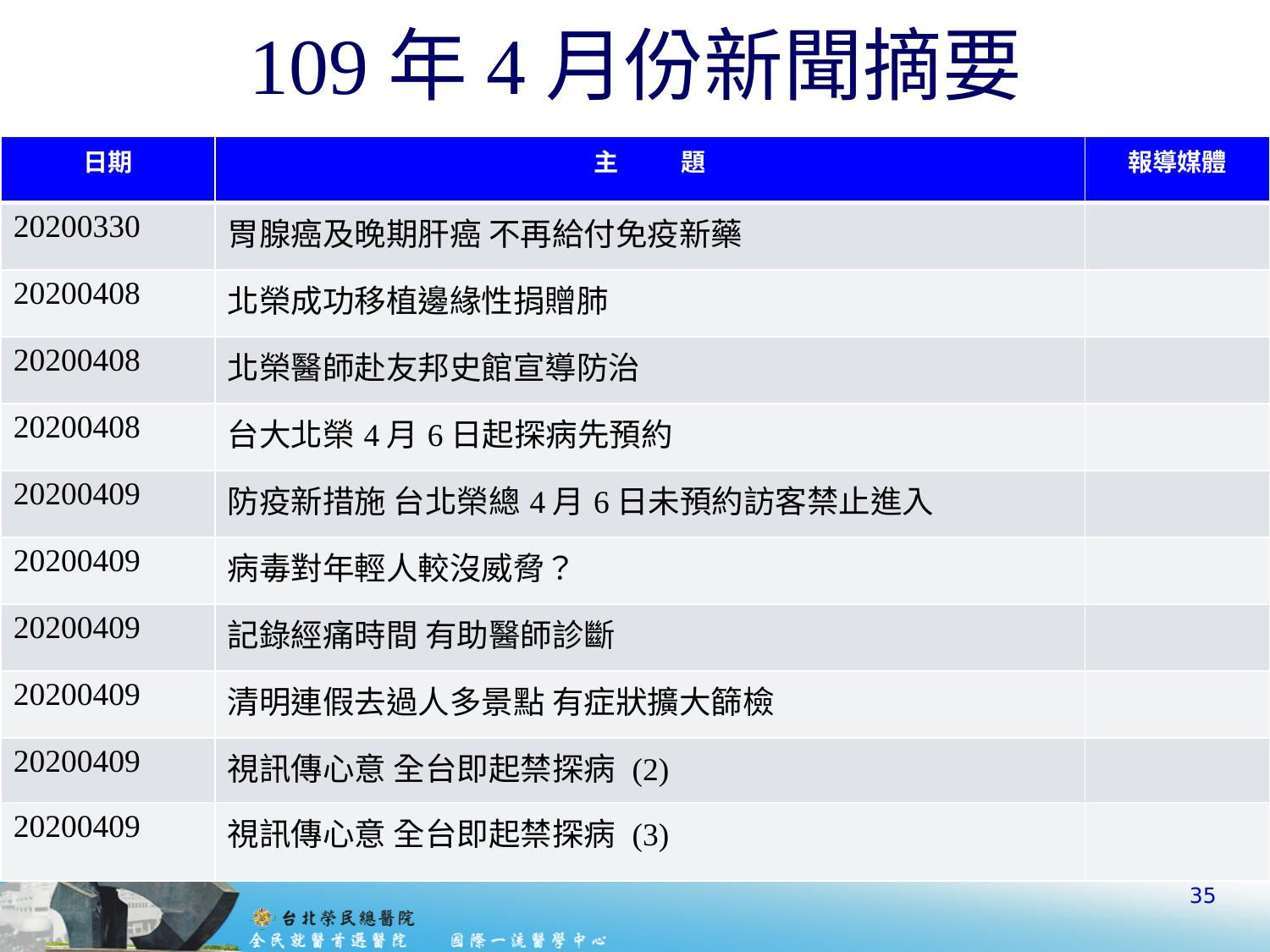

# 109年4月份新聞摘要
| 日期 | 主 題 | 報導媒體 |
| --- | --- | --- |
| 20200330 | 胃腺癌及晚期肝癌 不再給付免疫新藥 |  |
| 20200408 | 北榮成功移植邊緣性捐贈肺 |  |
| 20200408 | 北榮醫師赴友邦史館宣導防治 |  |
| 20200408 | 台大北榮4月6日起探病先預約 |  |
| 20200409 | 防疫新措施 台北榮總4月6日未預約訪客禁止進入 |  |
| 20200409 | 病毒對年輕人較沒威脅？ |  |
| 20200409 | 記錄經痛時間 有助醫師診斷 |  |
| 20200409 | 清明連假去過人多景點 有症狀擴大篩檢 |  |
| 20200409 | 視訊傳心意 全台即起禁探病 (2) |  |
| 20200409 | 視訊傳心意 全台即起禁探病 (3) |  |
35